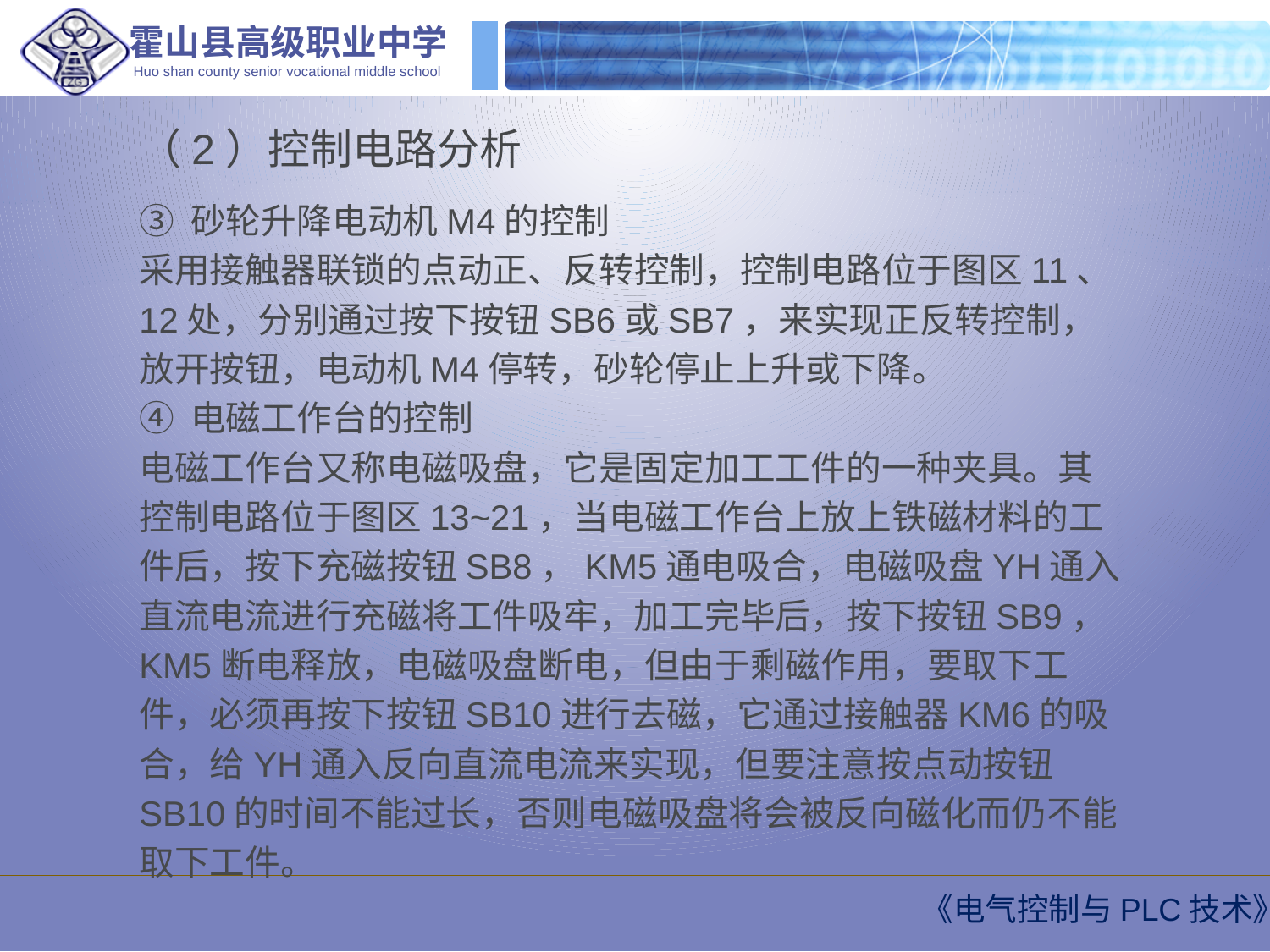

（2）控制电路分析
③ 砂轮升降电动机M4的控制
采用接触器联锁的点动正、反转控制，控制电路位于图区11、12处，分别通过按下按钮SB6或SB7，来实现正反转控制，放开按钮，电动机M4停转，砂轮停止上升或下降。
④ 电磁工作台的控制
电磁工作台又称电磁吸盘，它是固定加工工件的一种夹具。其控制电路位于图区13~21，当电磁工作台上放上铁磁材料的工件后，按下充磁按钮SB8，KM5通电吸合，电磁吸盘YH通入直流电流进行充磁将工件吸牢，加工完毕后，按下按钮SB9，KM5断电释放，电磁吸盘断电，但由于剩磁作用，要取下工件，必须再按下按钮SB10进行去磁，它通过接触器KM6的吸合，给YH通入反向直流电流来实现，但要注意按点动按钮SB10的时间不能过长，否则电磁吸盘将会被反向磁化而仍不能取下工件。